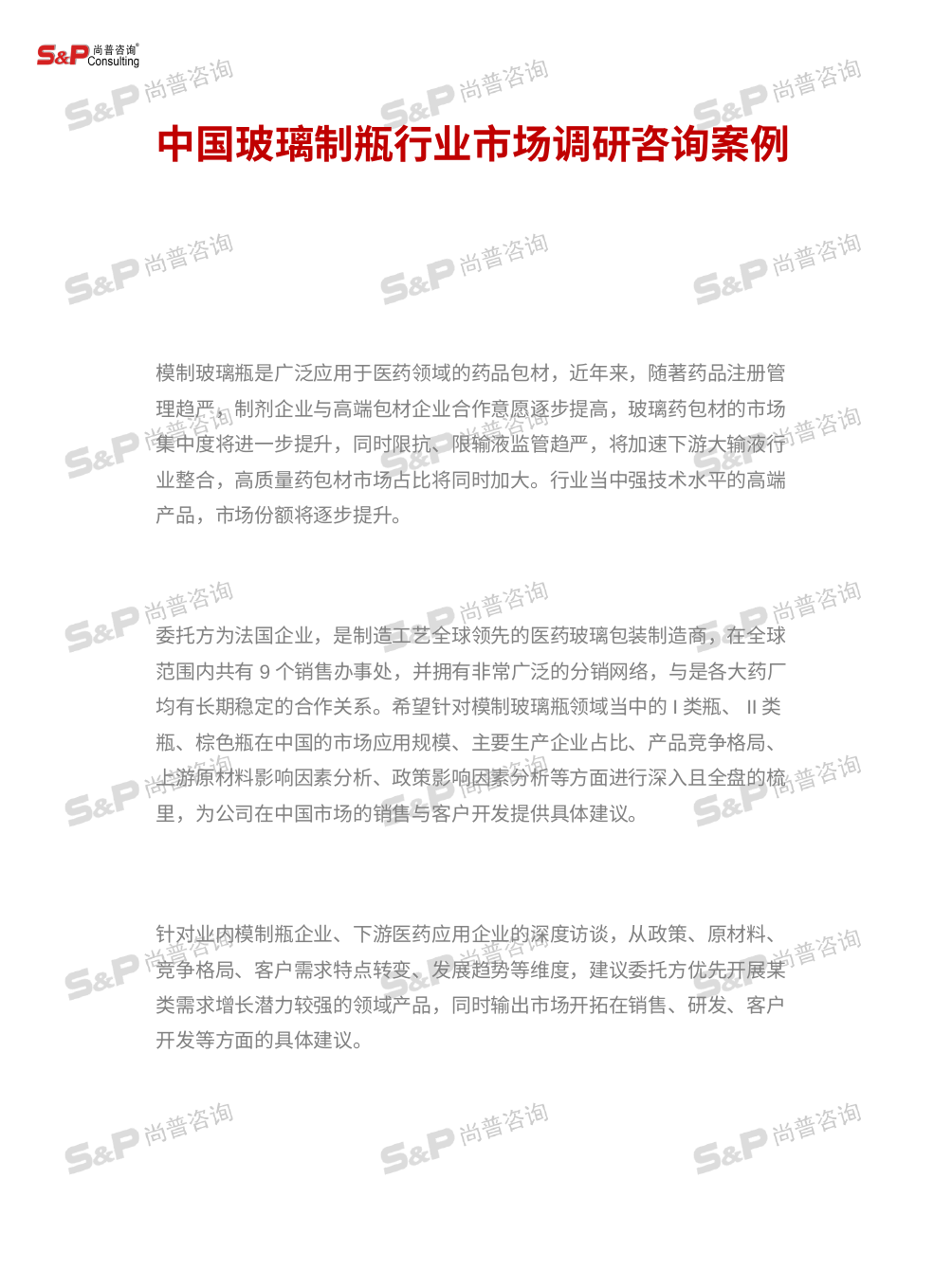

中国玻璃制瓶行业市场调研咨询案例

模制玻璃瓶是广泛应用于医药领域的药品包材，近年来，随著药品注册管理趋严，制剂企业与高端包材企业合作意愿逐步提高，玻璃药包材的市场集中度将进一步提升，同时限抗、限输液监管趋严，将加速下游大输液行业整合，高质量药包材市场占比将同时加大。行业当中强技术水平的高端产品，市场份额将逐步提升。

委托方为法国企业，是制造工艺全球领先的医药玻璃包装制造商，在全球范围内共有9个销售办事处，并拥有非常广泛的分销网络，与是各大药厂均有长期稳定的合作关系。希望针对模制玻璃瓶领域当中的I类瓶、II类瓶、棕色瓶在中国的市场应用规模、主要生产企业占比、产品竞争格局、上游原材料影响因素分析、政策影响因素分析等方面进行深入且全盘的梳里，为公司在中国市场的销售与客户开发提供具体建议。

针对业内模制瓶企业、下游医药应用企业的深度访谈，从政策、原材料、竞争格局、客户需求特点转变、发展趋势等维度，建议委托方优先开展某类需求增长潜力较强的领域产品，同时输出市场开拓在销售、研发、客户开发等方面的具体建议。